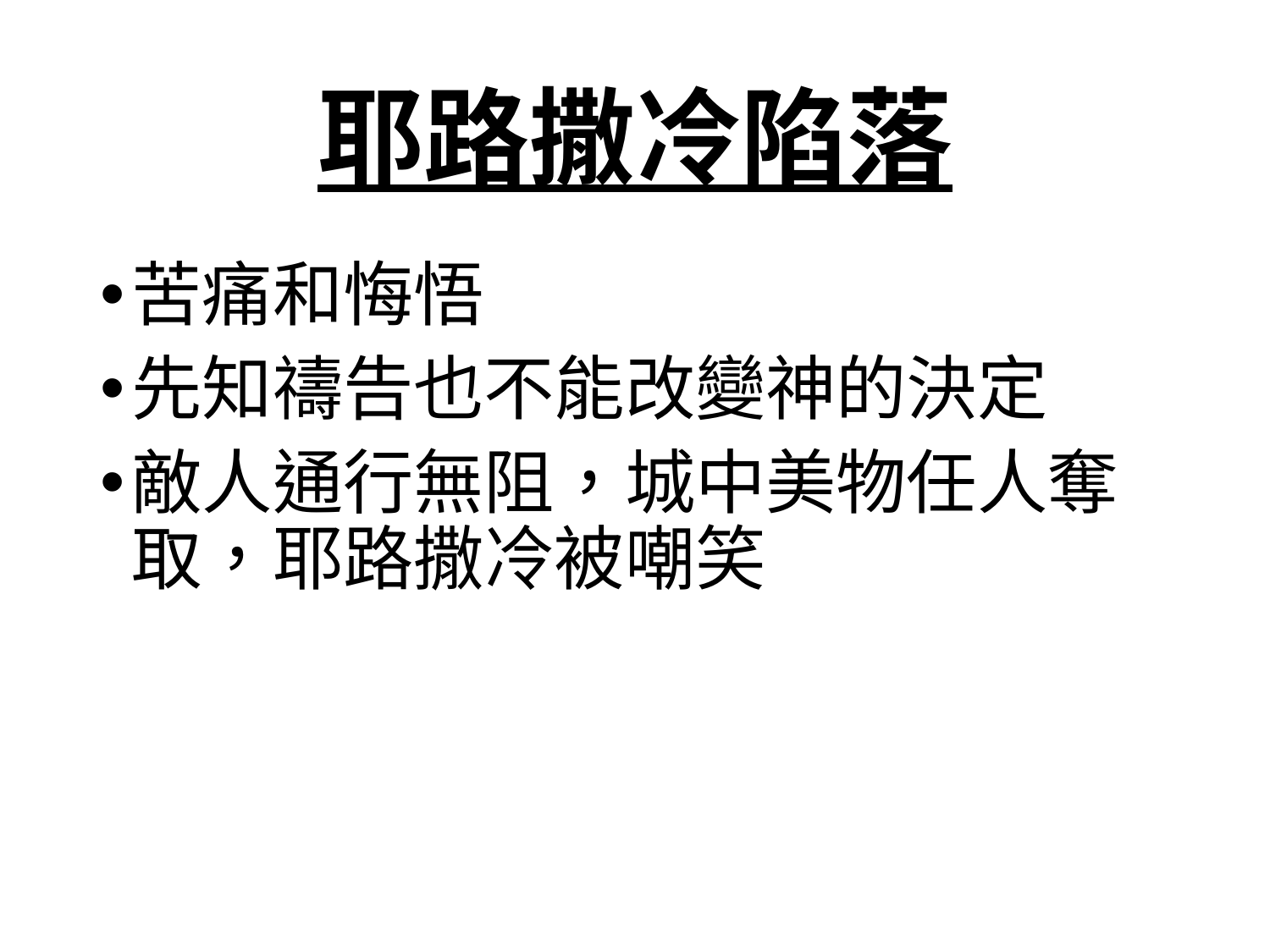

# 耶路撒冷陷落
苦痛和悔悟
先知禱告也不能改變神的決定
敵人通行無阻，城中美物任人奪取，耶路撒冷被嘲笑